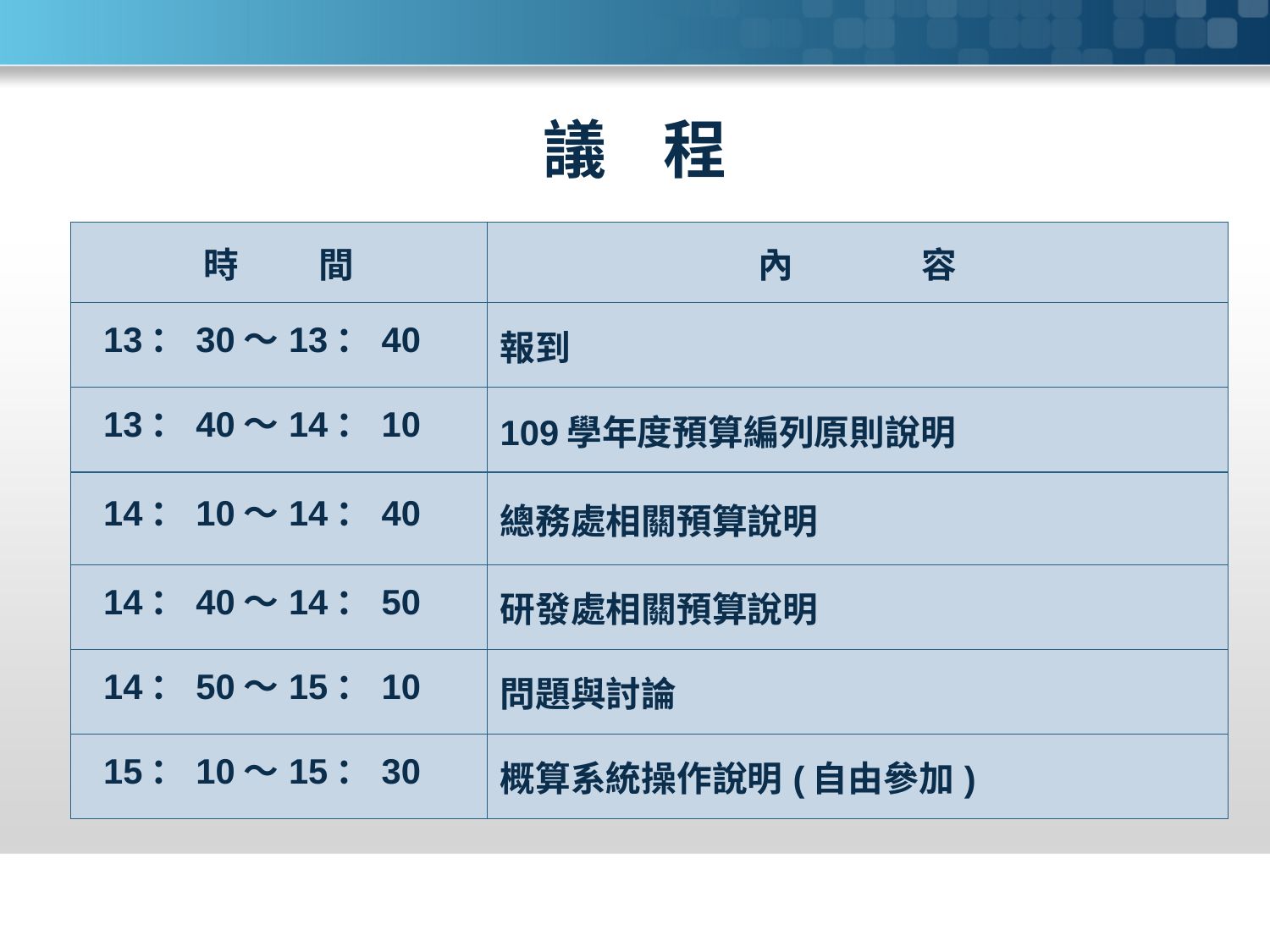

# 議    程
| 時 間 | 內 容 |
| --- | --- |
| 13：30〜13：40 | 報到 |
| 13：40〜14：10 | 109學年度預算編列原則說明 |
| 14：10〜14：40 | 總務處相關預算說明 |
| 14：40〜14：50 | 研發處相關預算說明 |
| 14：50〜15：10 | 問題與討論 |
| 15：10〜15：30 | 概算系統操作說明(自由參加) |